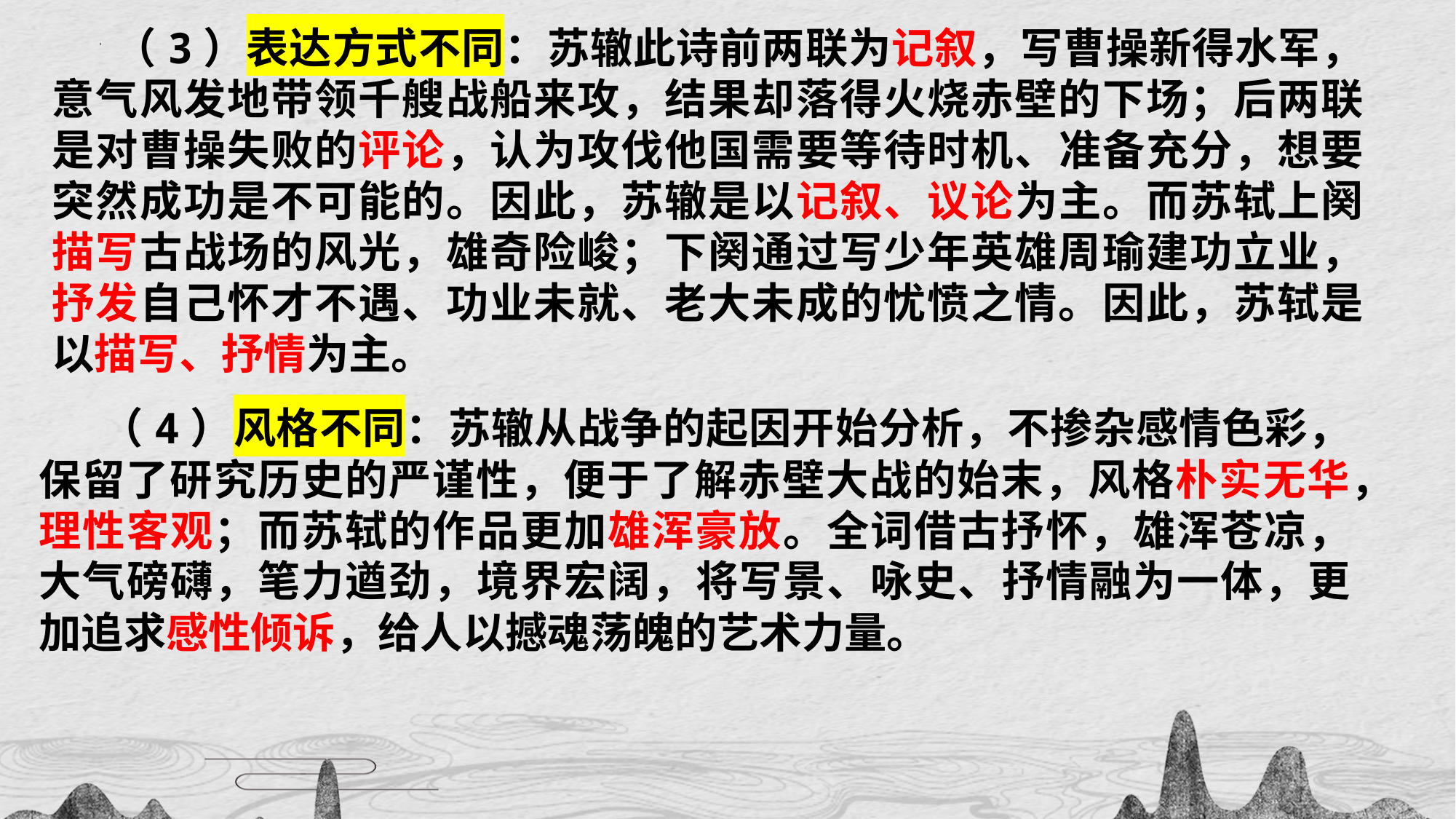

（3）表达方式不同：苏辙此诗前两联为记叙，写曹操新得水军，意气风发地带领千艘战船来攻，结果却落得火烧赤壁的下场；后两联是对曹操失败的评论，认为攻伐他国需要等待时机、准备充分，想要突然成功是不可能的。因此，苏辙是以记叙、议论为主。而苏轼上阕描写古战场的风光，雄奇险峻；下阕通过写少年英雄周瑜建功立业，抒发自己怀才不遇、功业未就、老大未成的忧愤之情。因此，苏轼是以描写、抒情为主。

 （4）风格不同：苏辙从战争的起因开始分析，不掺杂感情色彩，保留了研究历史的严谨性，便于了解赤壁大战的始末，风格朴实无华，理性客观；而苏轼的作品更加雄浑豪放。全词借古抒怀，雄浑苍凉，大气磅礴，笔力遒劲，境界宏阔，将写景、咏史、抒情融为一体，更加追求感性倾诉，给人以撼魂荡魄的艺术力量。